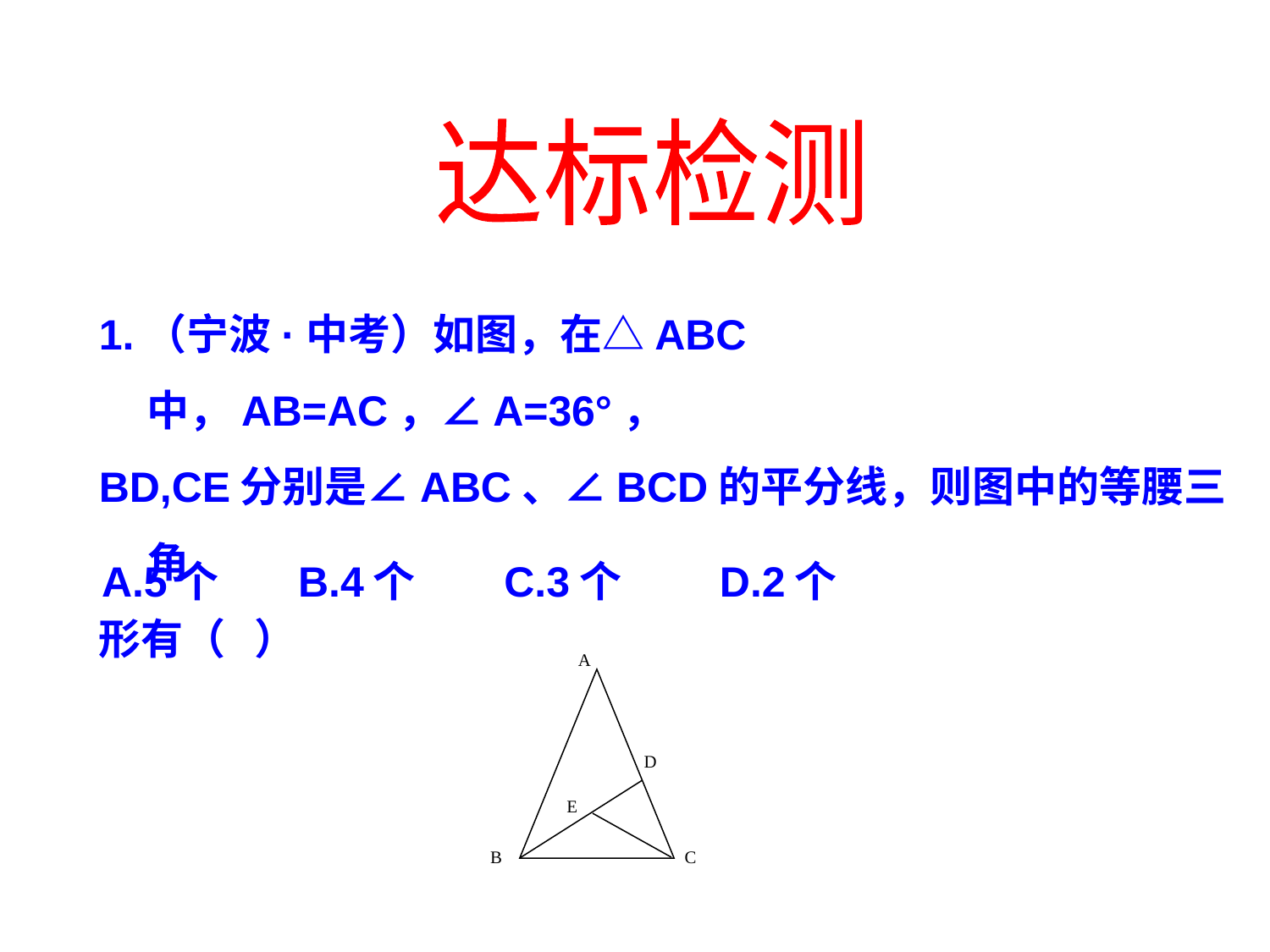

达标检测
1.（宁波·中考）如图，在△ABC中，AB=AC，∠A=36°，
BD,CE分别是∠ABC、∠BCD的平分线，则图中的等腰三角
形有（   ）
| A.5个 B.4个 C.3个 D.2个 |
| --- |
A

D
E
B
C